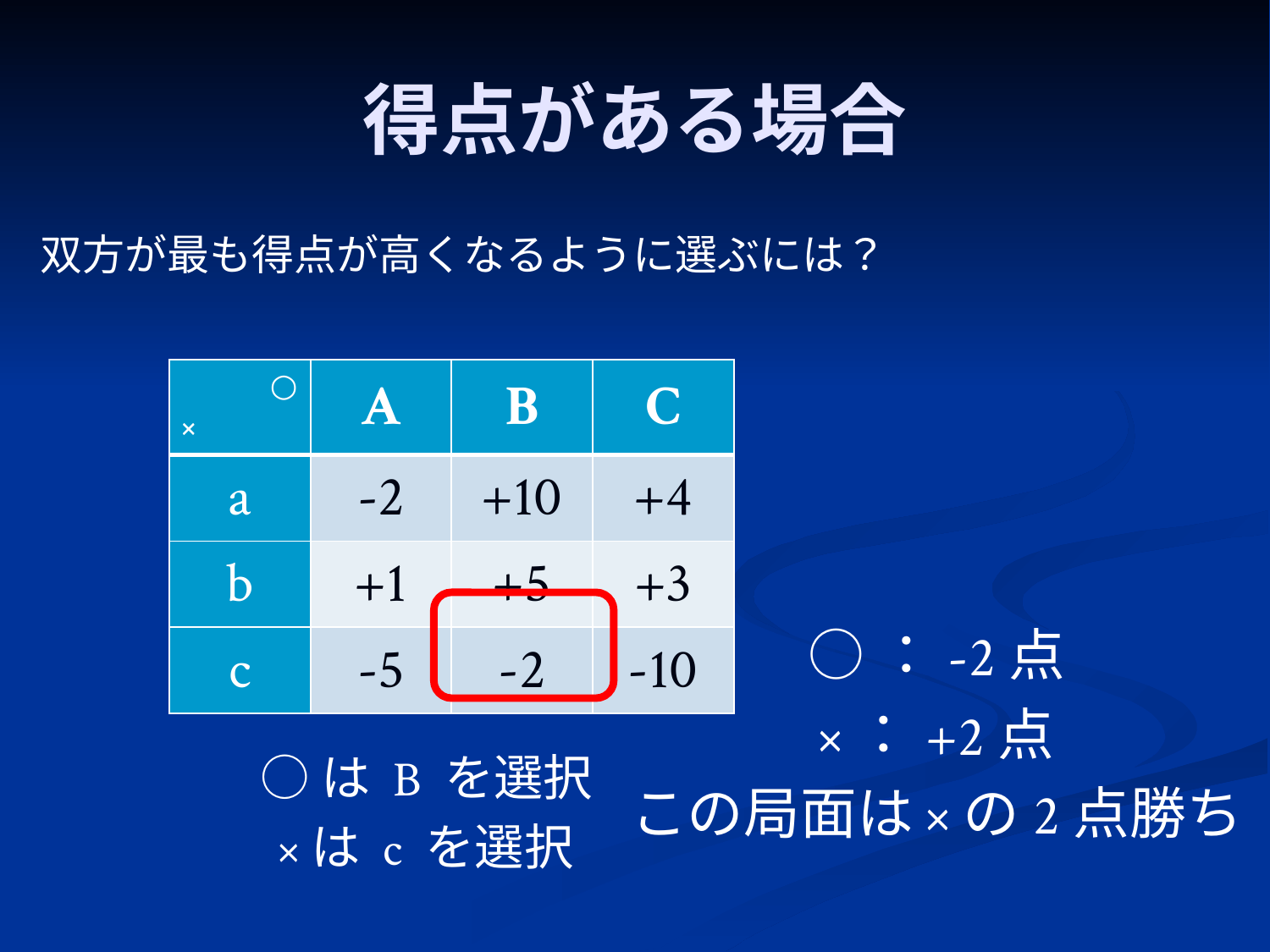

# 得点がある場合
双方が最も得点が高くなるように選ぶには？
| ○ × | A | B | C |
| --- | --- | --- | --- |
| a | -2 | +10 | +4 |
| b | +1 | +5 | +3 |
| c | -5 | -2 | -10 |

○：-2点
×：+2点
この局面は×の2点勝ち
○は B を選択
×は c を選択